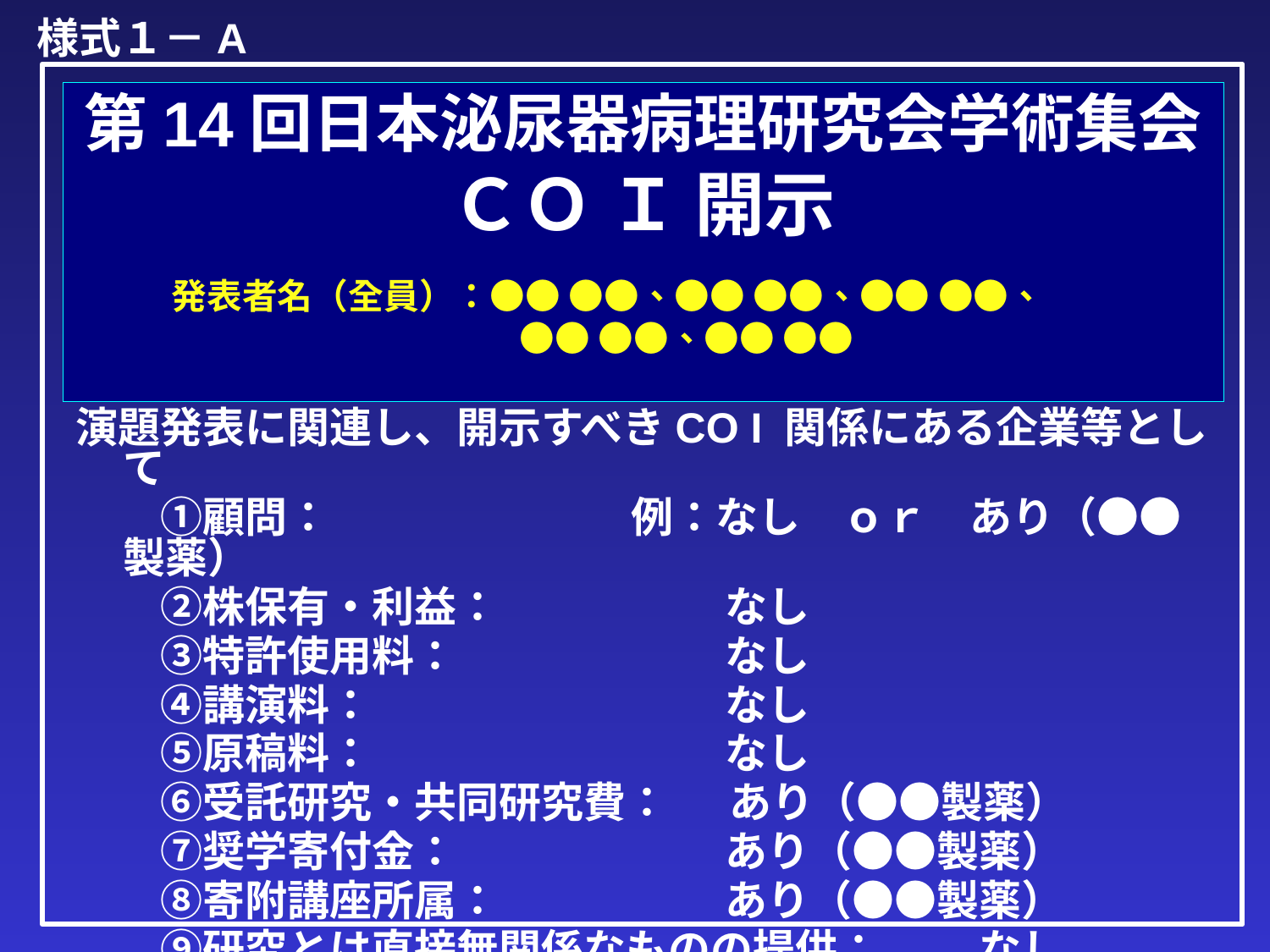

様式１－A

# 第14回日本泌尿器病理研究会学術集会 ＣＯ Ｉ 開示 　 発表者名（全員）：●● ●●、●● ●●、●● ●●、　　 　　  ●● ●●、●● ●●
演題発表に関連し、開示すべきCO I 関係にある企業等として
　　①顧問：			例：なし　ｏｒ　あり（●●製薬）
　　②株保有・利益：		　　 なし
　　③特許使用料：		　　 なし
　　④講演料：			　　 なし
　　⑤原稿料：			　　 なし
　　⑥受託研究・共同研究費：　  あり（●●製薬）
　　⑦奨学寄付金：		　　 あり（●●製薬）
　　⑧寄附講座所属：		　　 あり（●●製薬）
　　⑨研究とは直接無関係なものの提供：	　　 なし